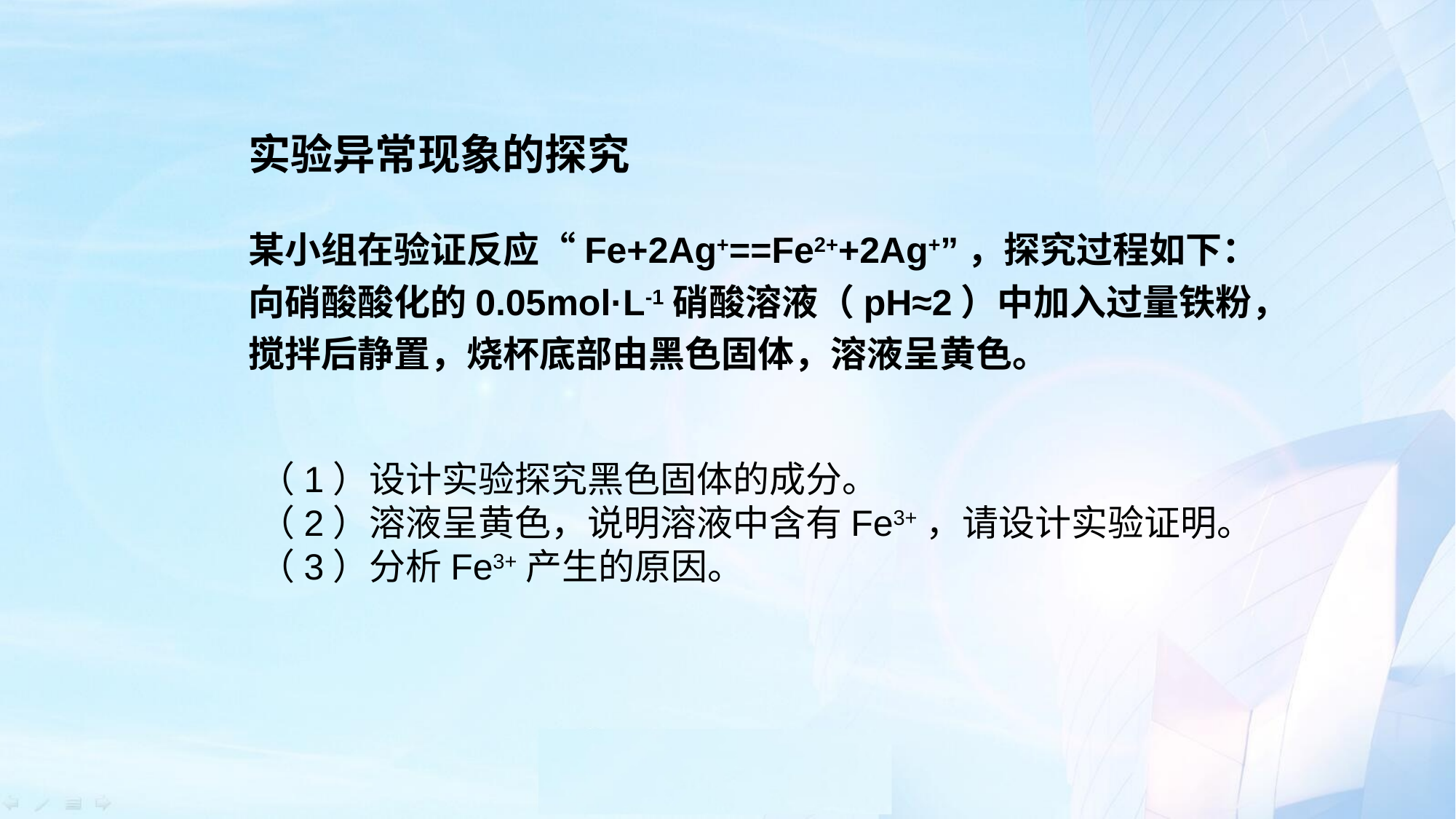

实验异常现象的探究

某小组在验证反应“Fe+2Ag+==Fe2++2Ag+”，探究过程如下：
向硝酸酸化的0.05mol·L-1硝酸溶液（pH≈2）中加入过量铁粉，搅拌后静置，烧杯底部由黑色固体，溶液呈黄色。

（1）设计实验探究黑色固体的成分。
（2）溶液呈黄色，说明溶液中含有Fe3+，请设计实验证明。
（3）分析Fe3+产生的原因。
60